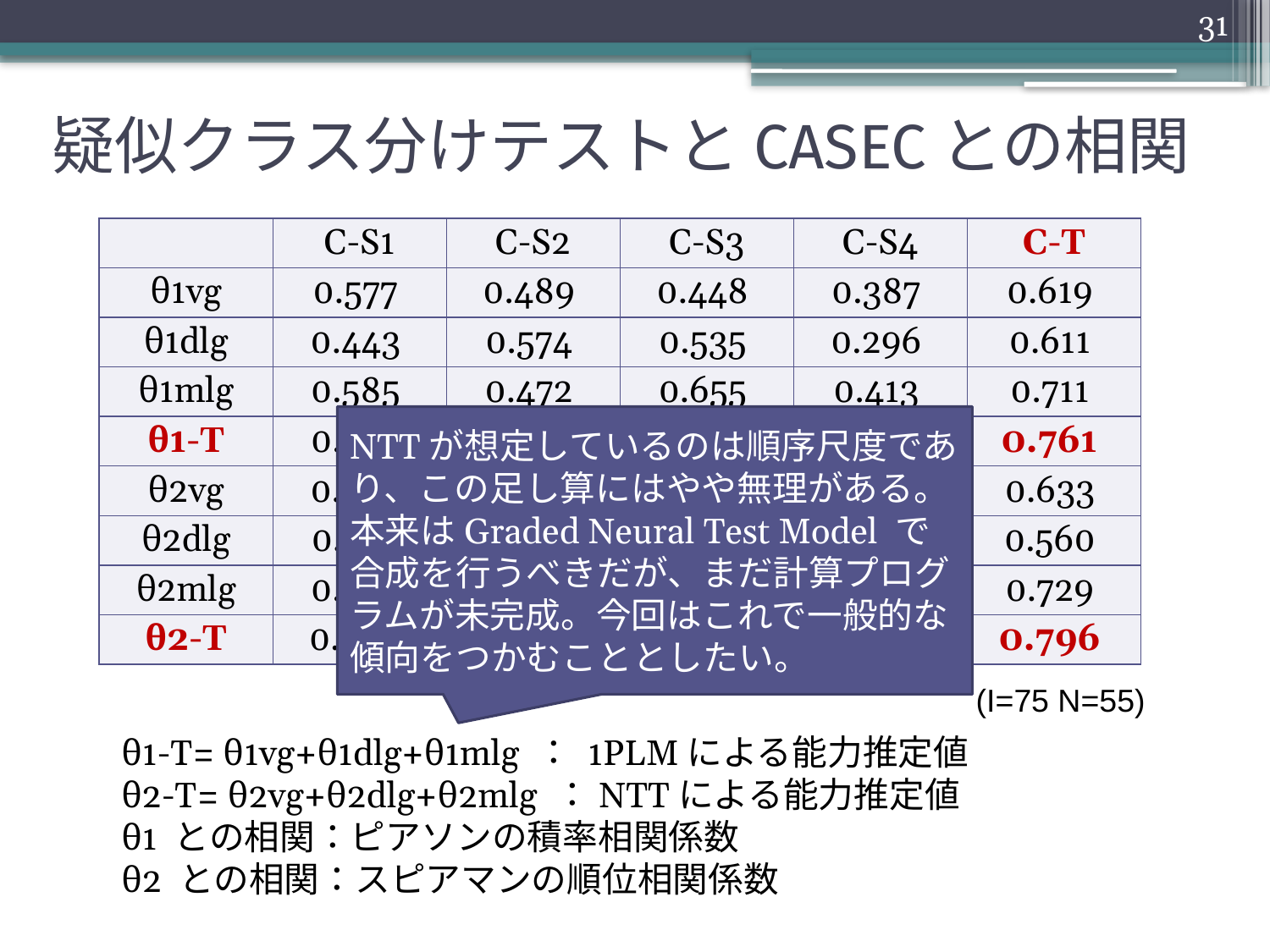

31
# 疑似クラス分けテストとCASECとの相関
|  | C-S1 | C-S2 | C-S3 | C-S4 | C-T |
| --- | --- | --- | --- | --- | --- |
| θ1vg | 0.577 | 0.489 | 0.448 | 0.387 | 0.619 |
| θ1dlg | 0.443 | 0.574 | 0.535 | 0.296 | 0.611 |
| θ1mlg | 0.585 | 0.472 | 0.655 | 0.413 | 0.711 |
| θ1-T | 0.625 | 0.605 | 0.647 | 0.427 | 0.761 |
| θ2vg | 0.607 | 0.407 | 0.406 | 0.422 | 0.633 |
| θ2dlg | 0.397 | 0.472 | 0.491 | 0.317 | 0.560 |
| θ2mlg | 0.625 | 0.396 | 0.653 | 0.494 | 0.729 |
| θ2-T | 0.660 | 0.534 | 0.640 | 0.524 | 0.796 |
NTTが想定しているのは順序尺度であり、この足し算にはやや無理がある。本来はGraded Neural Test Model で合成を行うべきだが、まだ計算プログラムが未完成。今回はこれで一般的な傾向をつかむこととしたい。
(I=75 N=55)
θ1-T= θ1vg+θ1dlg+θ1mlg ： 1PLMによる能力推定値
θ2-T= θ2vg+θ2dlg+θ2mlg ：NTTによる能力推定値
θ1 との相関：ピアソンの積率相関係数
θ2 との相関：スピアマンの順位相関係数